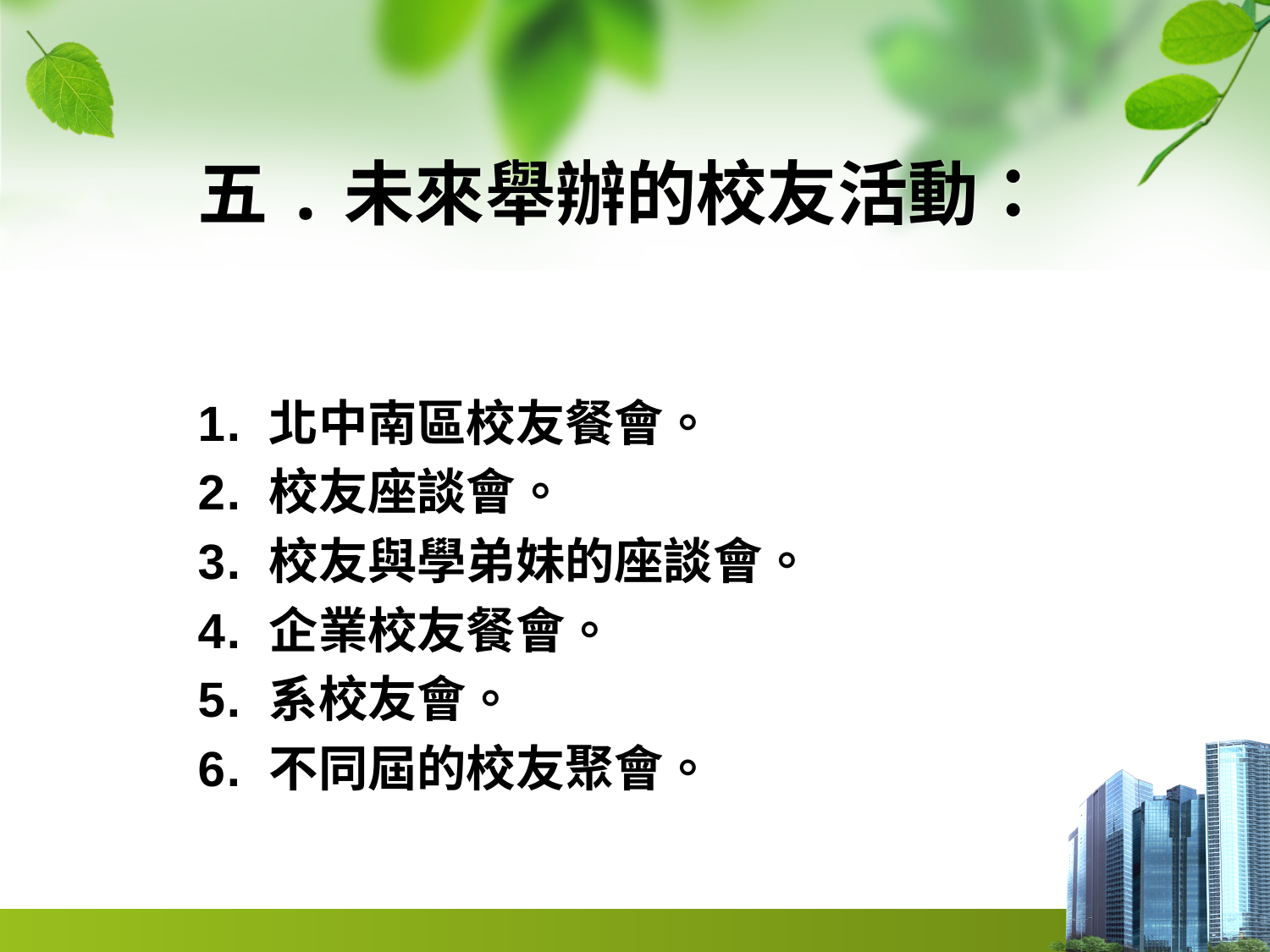

# 五.未來舉辦的校友活動：

北中南區校友餐會。
校友座談會。
校友與學弟妹的座談會。
企業校友餐會。
系校友會。
不同屆的校友聚會。